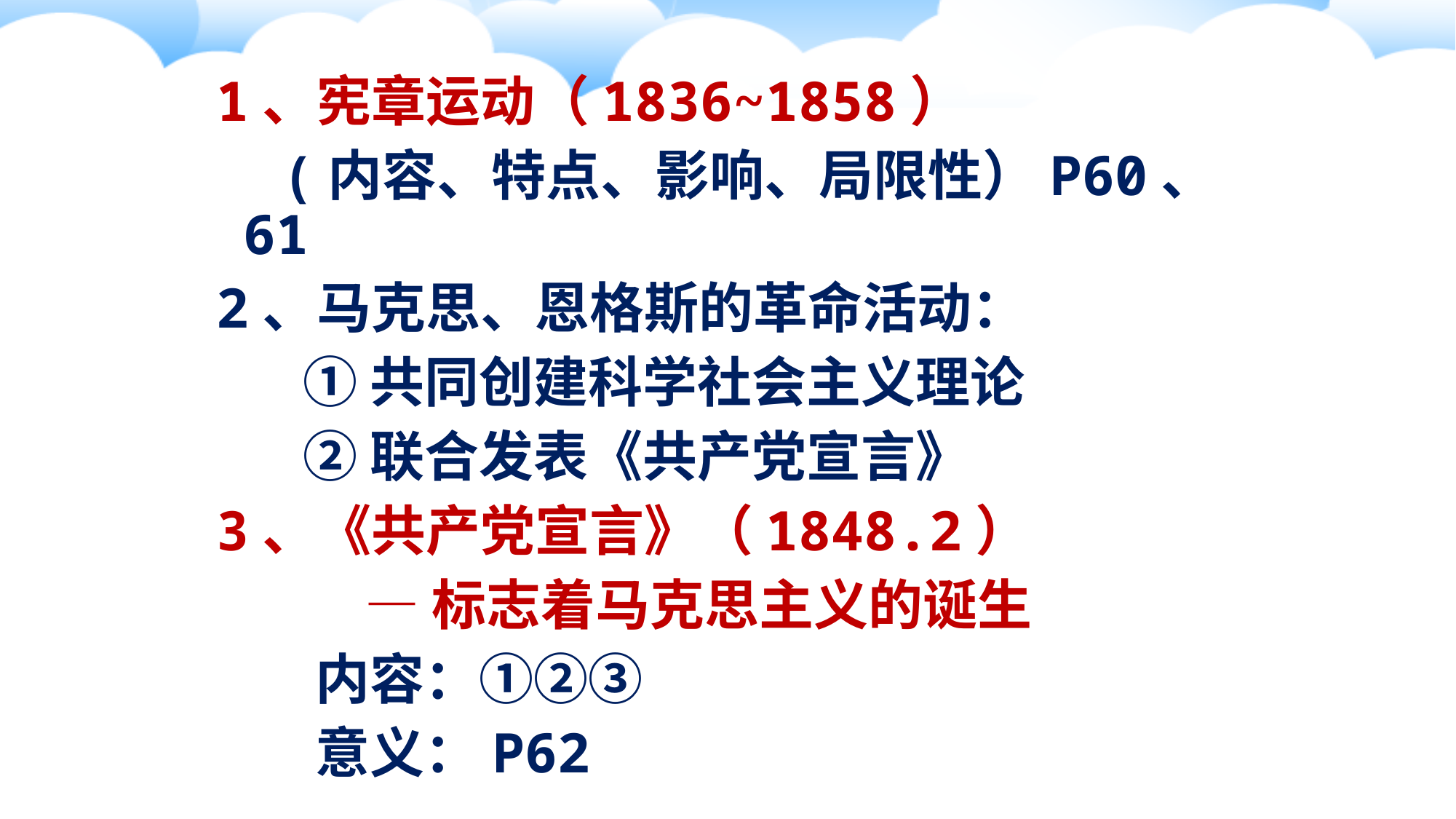

1、宪章运动（1836~1858）
  (内容、特点、影响、局限性）P60、61
2、马克思、恩格斯的革命活动：
       ①共同创建科学社会主义理论
       ②联合发表《共产党宣言》
3、《共产党宣言》（1848.2）
            —标志着马克思主义的诞生
       内容：①②③
       意义：P62